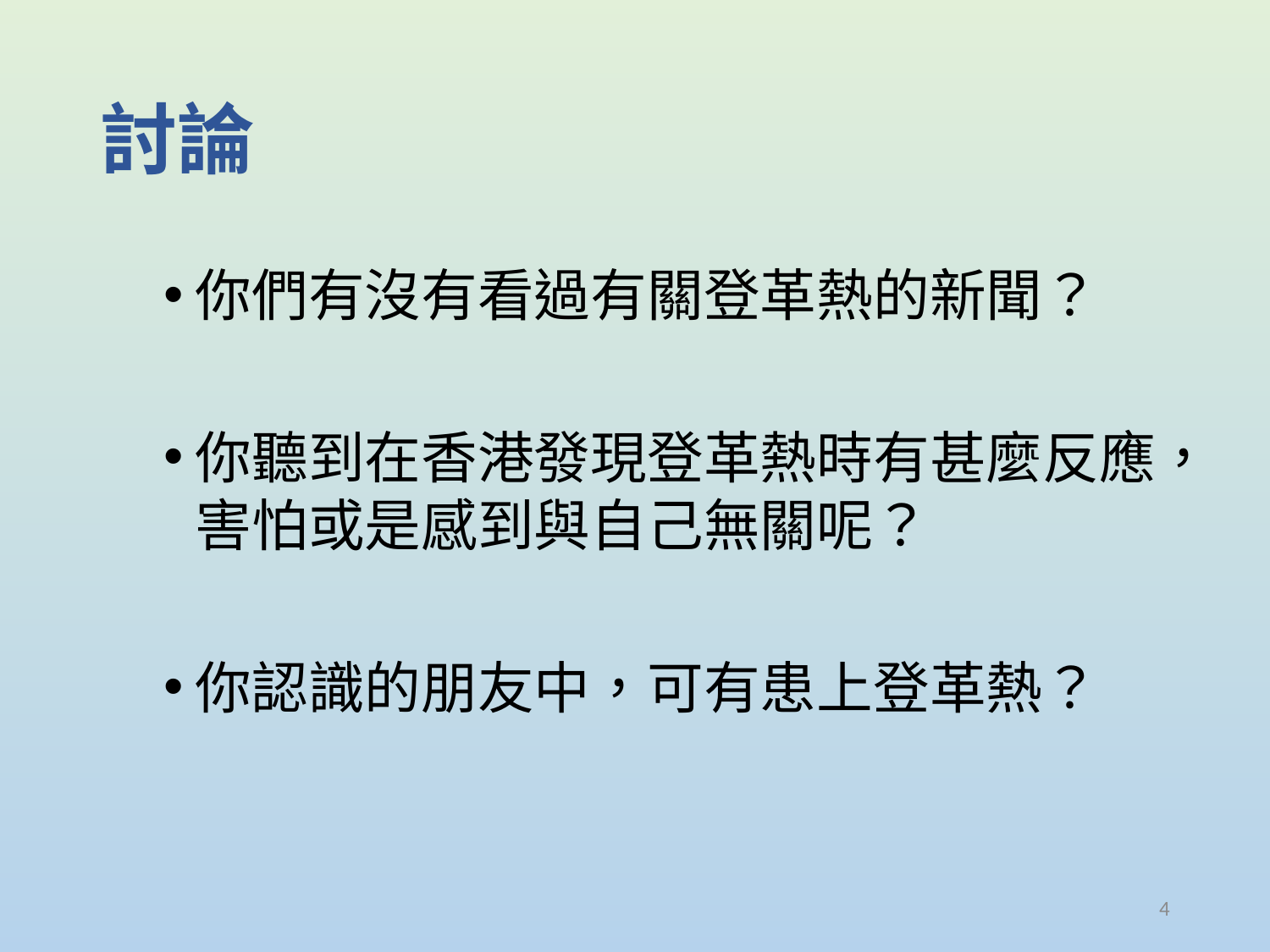

# 討論
你們有沒有看過有關登革熱的新聞？

你聽到在香港發現登革熱時有甚麼反應，害怕或是感到與自己無關呢？

你認識的朋友中，可有患上登革熱？

4